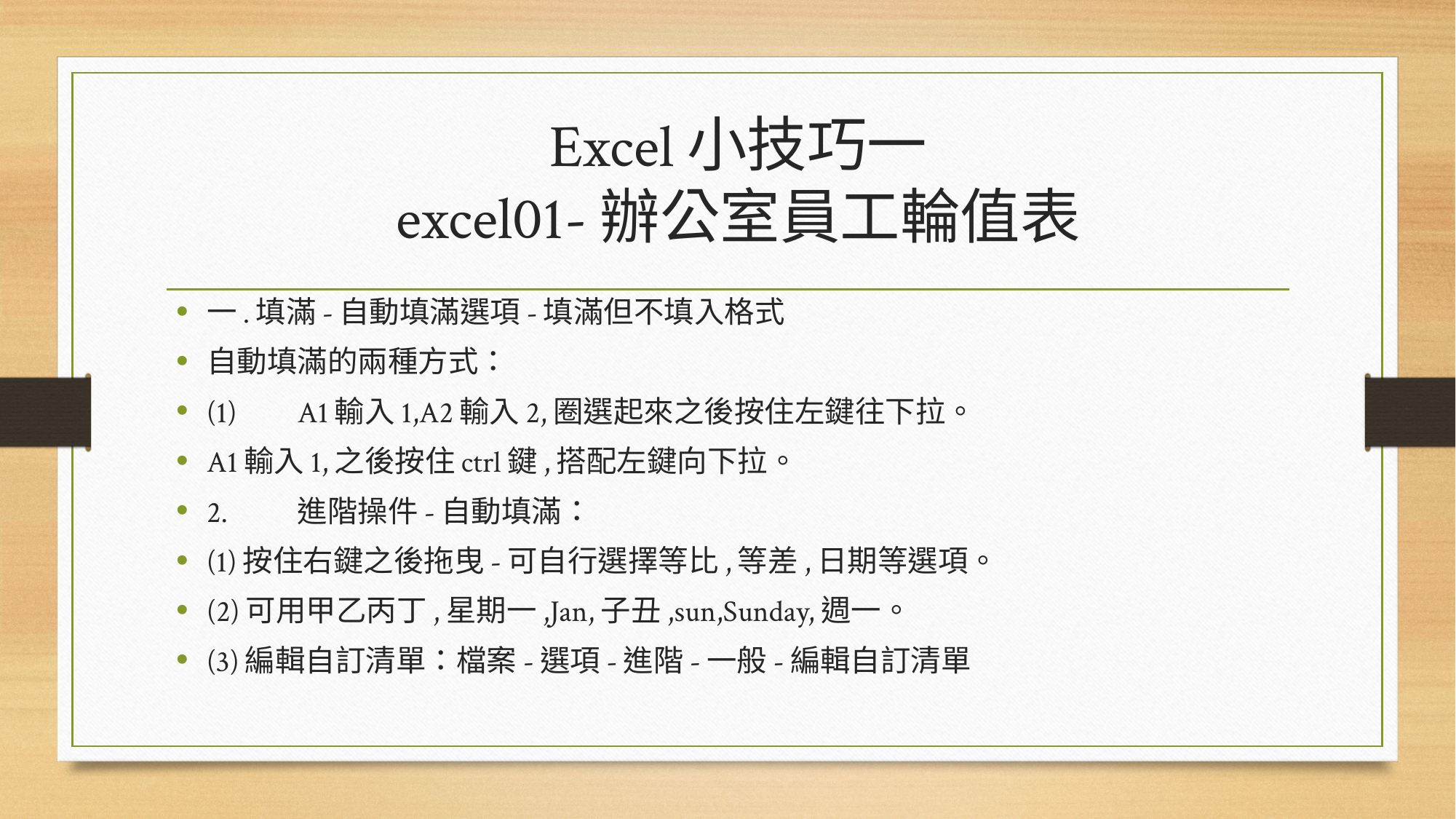

# Excel小技巧一 excel01-辦公室員工輪值表
一.填滿-自動填滿選項-填滿但不填入格式
自動填滿的兩種方式：
(1)	A1輸入1,A2輸入2,圈選起來之後按住左鍵往下拉。
A1輸入1,之後按住ctrl鍵,搭配左鍵向下拉。
2.	進階操件-自動填滿：
(1)按住右鍵之後拖曳-可自行選擇等比,等差,日期等選項。
(2)可用甲乙丙丁,星期一,Jan,子丑,sun,Sunday,週一。
(3)編輯自訂清單：檔案-選項-進階-一般-編輯自訂清單